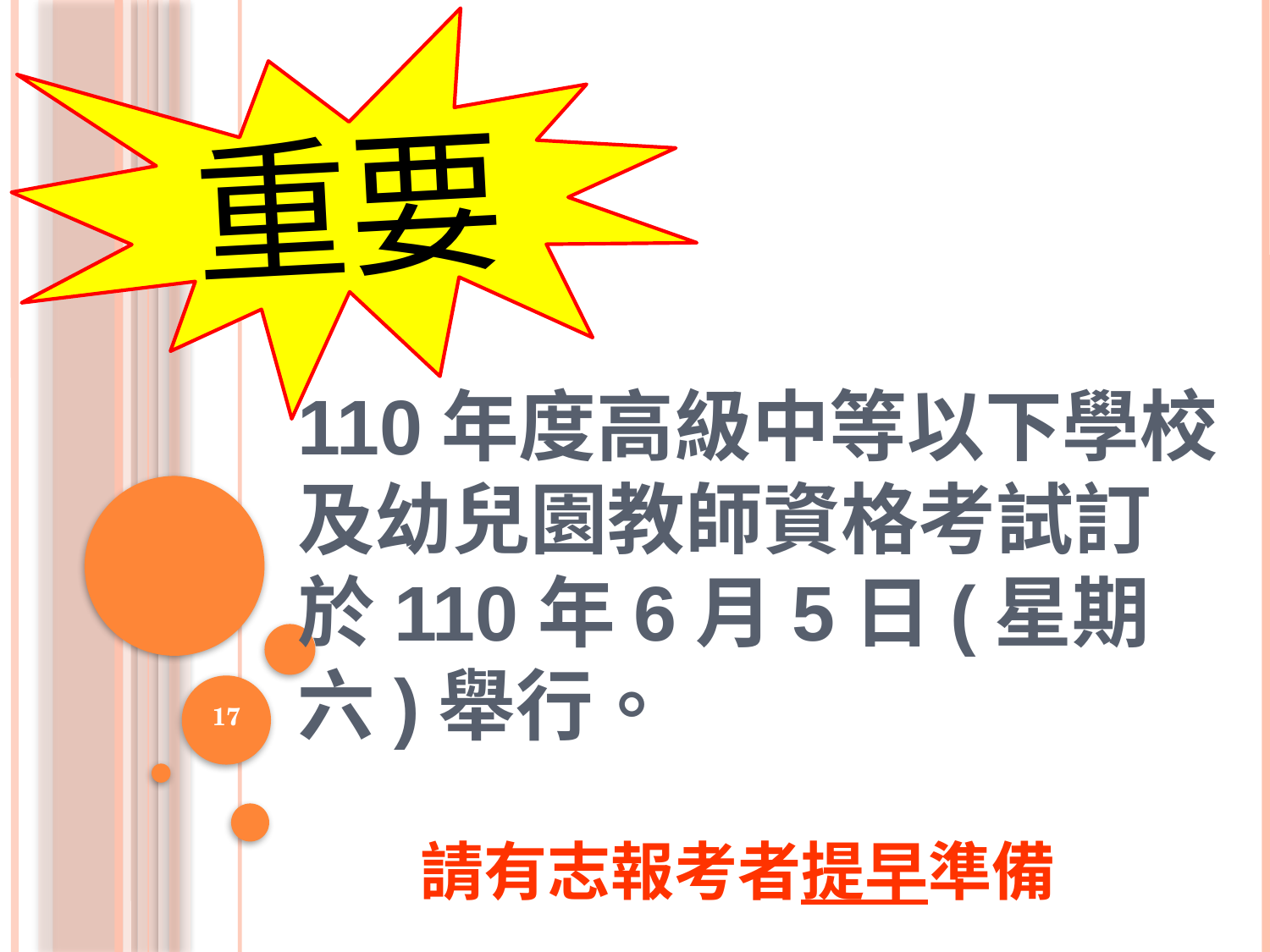

重要

# 110年度高級中等以下學校及幼兒園教師資格考試訂於110年6月5日(星期六)舉行。
17
請有志報考者提早準備